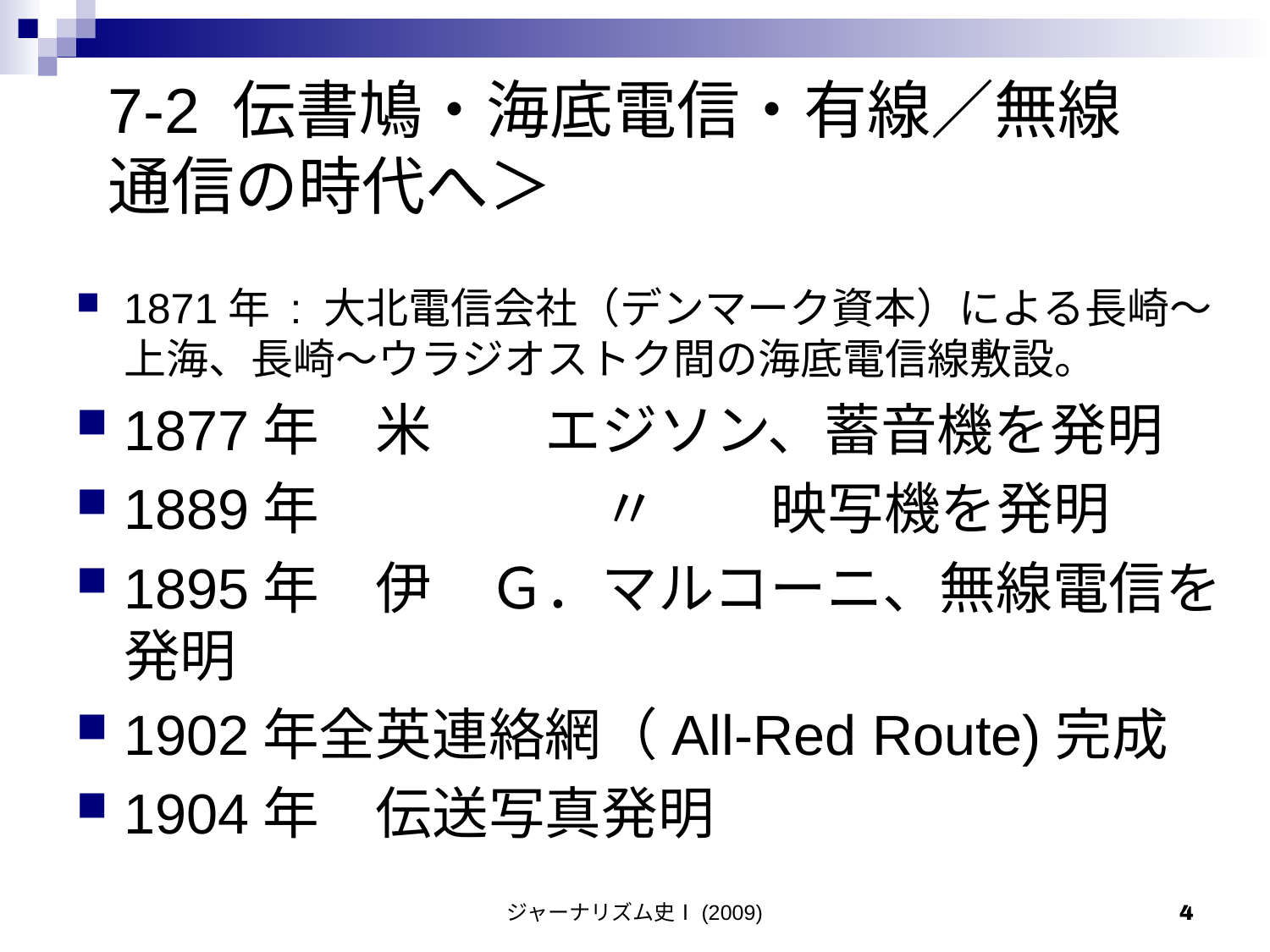

# 7-2 伝書鳩・海底電信・有線／無線通信の時代へ＞
1871年 : 大北電信会社（デンマーク資本）による長崎〜上海、長崎〜ウラジオストク間の海底電信線敷設。
1877年　米　　エジソン、蓄音機を発明
1889年　　　　　〃　　映写機を発明
1895年　伊　Ｇ．マルコーニ、無線電信を発明
1902年全英連絡網（All-Red Route)完成
1904年　伝送写真発明
ジャーナリズム史Ⅰ(2009)
4